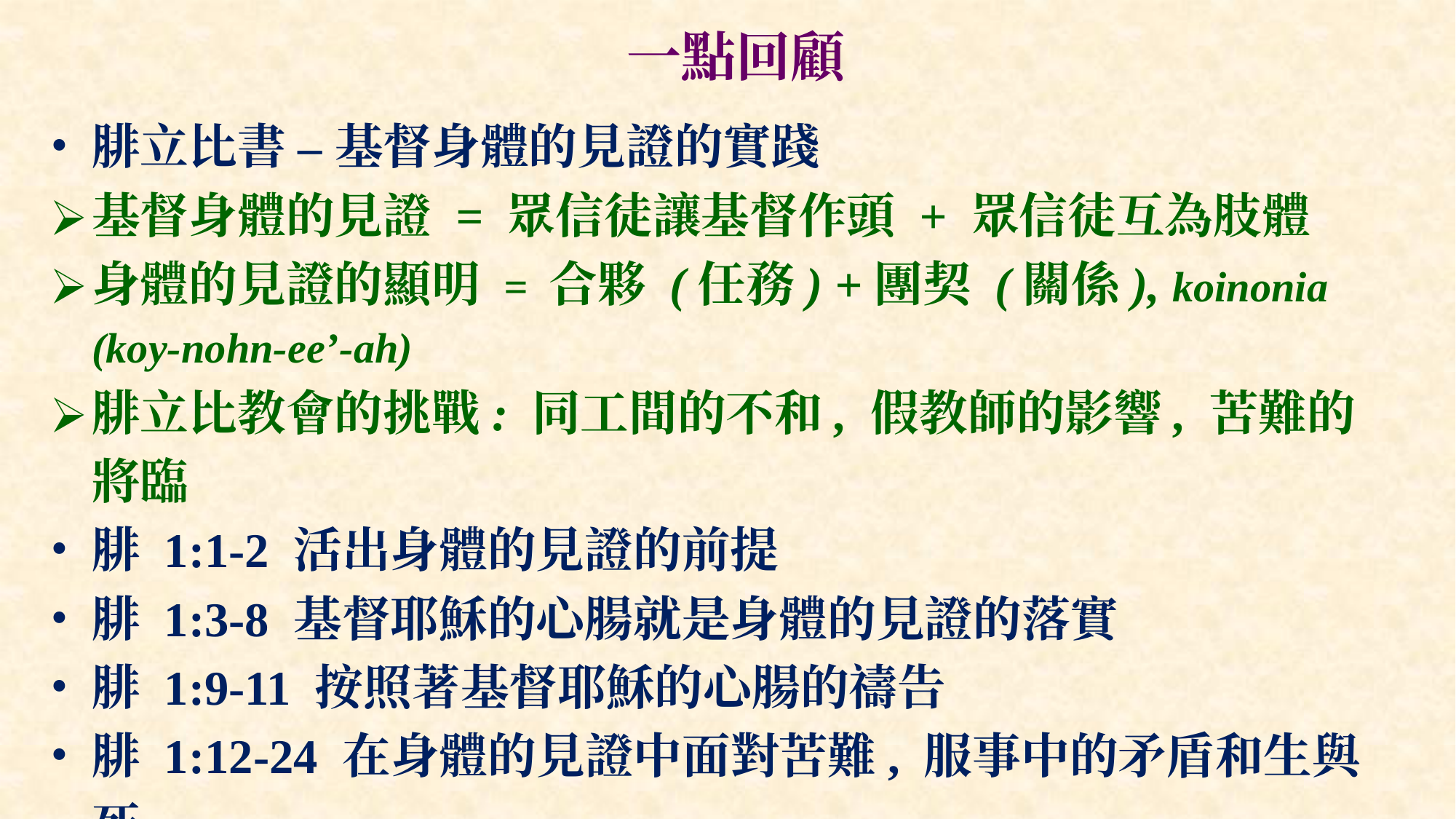

# 一點回顧
腓立比書 – 基督身體的見證的實踐
基督身體的見證 = 眾信徒讓基督作頭 + 眾信徒互為肢體
身體的見證的顯明 = 合夥 (任務) +團契 (關係), koinonia (koy-nohn-ee’-ah)
腓立比教會的挑戰: 同工間的不和, 假教師的影響, 苦難的將臨
腓 1:1-2 活出身體的見證的前提
腓 1:3-8 基督耶穌的心腸就是身體的見證的落實
腓 1:9-11 按照著基督耶穌的心腸的禱告
腓 1:12-24 在身體的見證中面對苦難, 服事中的矛盾和生與死